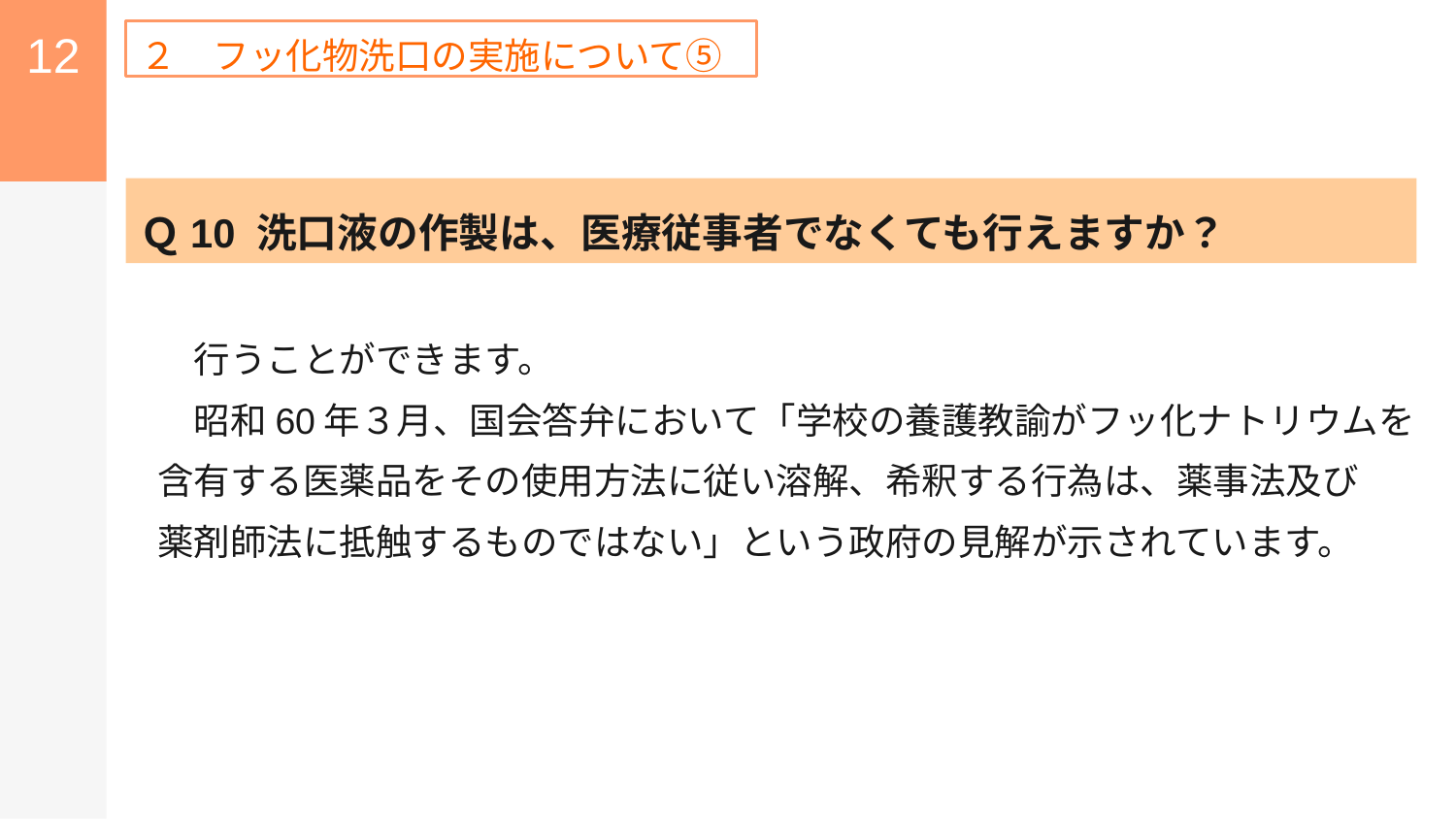

12
２　フッ化物洗口の実施について⑤
Ｑ10 洗口液の作製は、医療従事者でなくても行えますか？
　　行うことができます。
　　昭和60年３月、国会答弁において「学校の養護教諭がフッ化ナトリウムを
　含有する医薬品をその使用方法に従い溶解、希釈する行為は、薬事法及び
　薬剤師法に抵触するものではない」という政府の見解が示されています。